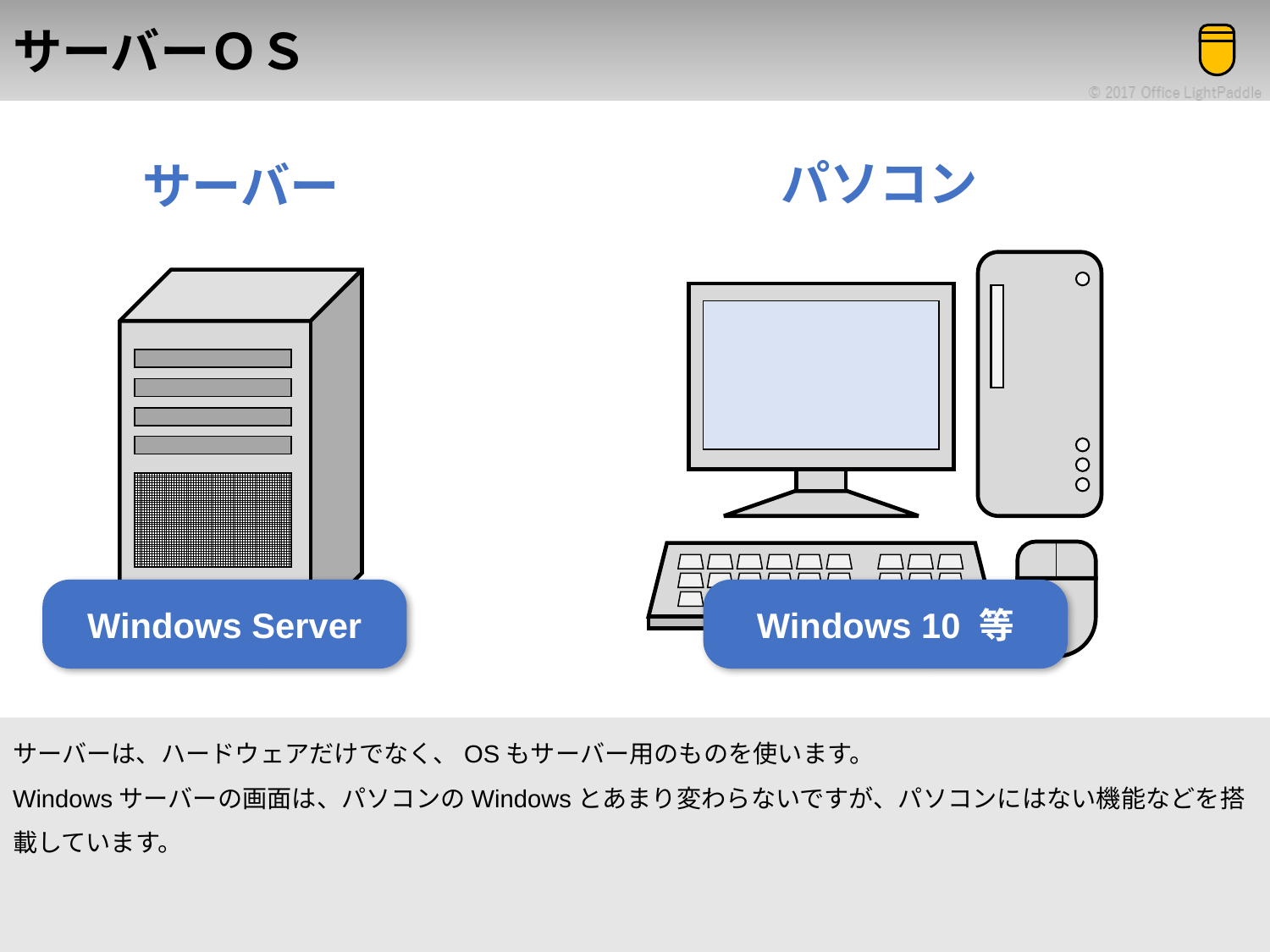

# サーバーＯＳ

パソコン
サーバー

Windows Server
Windows 10 等
サーバーは、ハードウェアだけでなく、OSもサーバー用のものを使います。
Windowsサーバーの画面は、パソコンのWindowsとあまり変わらないですが、パソコンにはない機能などを搭載しています。